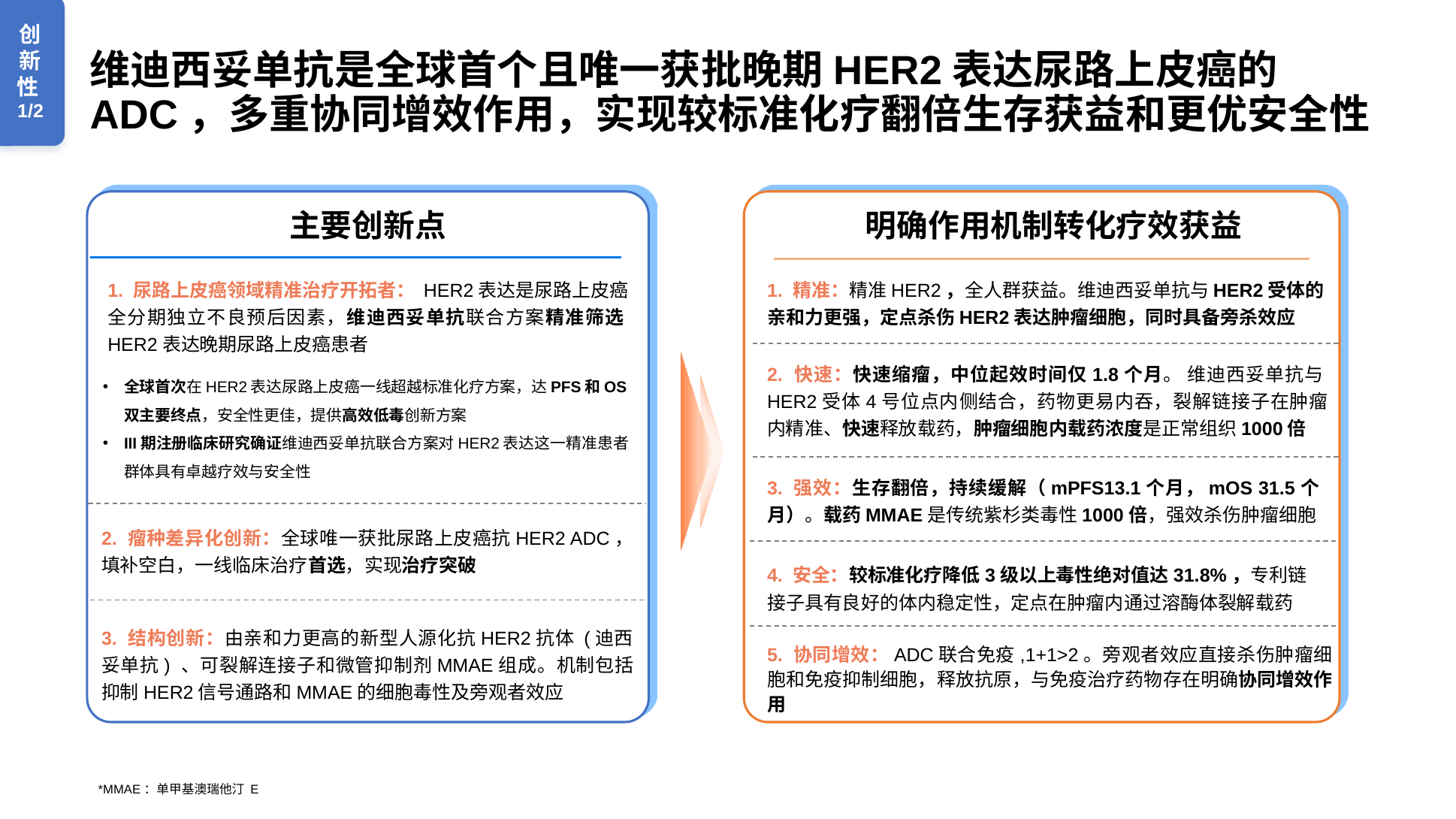

# 维迪西妥单抗是全球首个且唯一获批晚期HER2表达尿路上皮癌的ADC，多重协同增效作用，实现较标准化疗翻倍生存获益和更优安全性
创新性1/2

主
主要创新点
明确作用机制转化疗效获益
1. 尿路上皮癌领域精准治疗开拓者： HER2表达是尿路上皮癌全分期独立不良预后因素，维迪西妥单抗联合方案精准筛选HER2表达晚期尿路上皮癌患者

1. 精准：精准HER2，全人群获益。维迪西妥单抗与HER2受体的亲和力更强，定点杀伤HER2表达肿瘤细胞，同时具备旁杀效应
2. 快速：快速缩瘤，中位起效时间仅1.8个月。 维迪西妥单抗与HER2受体4号位点内侧结合，药物更易内吞，裂解链接子在肿瘤内精准、快速释放载药，肿瘤细胞内载药浓度是正常组织1000倍

全球首次在HER2表达尿路上皮癌一线超越标准化疗方案，达PFS和OS双主要终点，安全性更佳，提供高效低毒创新方案
III期注册临床研究确证维迪西妥单抗联合方案对HER2表达这一精准患者群体具有卓越疗效与安全性
3. 强效：生存翻倍，持续缓解（mPFS13.1个月，mOS 31.5个月）。载药MMAE是传统紫杉类毒性1000倍，强效杀伤肿瘤细胞
2. 瘤种差异化创新：全球唯一获批尿路上皮癌抗HER2 ADC，填补空白，一线临床治疗首选，实现治疗突破
4. 安全：较标准化疗降低3级以上毒性绝对值达31.8%，专利链接子具有良好的体内稳定性，定点在肿瘤内通过溶酶体裂解载药
3. 结构创新：由亲和力更高的新型人源化抗HER2抗体 (迪西妥单抗) 、可裂解连接子和微管抑制剂MMAE组成。机制包括抑制HER2信号通路和MMAE的细胞毒性及旁观者效应
5. 协同增效：ADC联合免疫,1+1>2。旁观者效应直接杀伤肿瘤细胞和免疫抑制细胞，释放抗原，与免疫治疗药物存在明确协同增效作用
*MMAE：单甲基澳瑞他汀 E